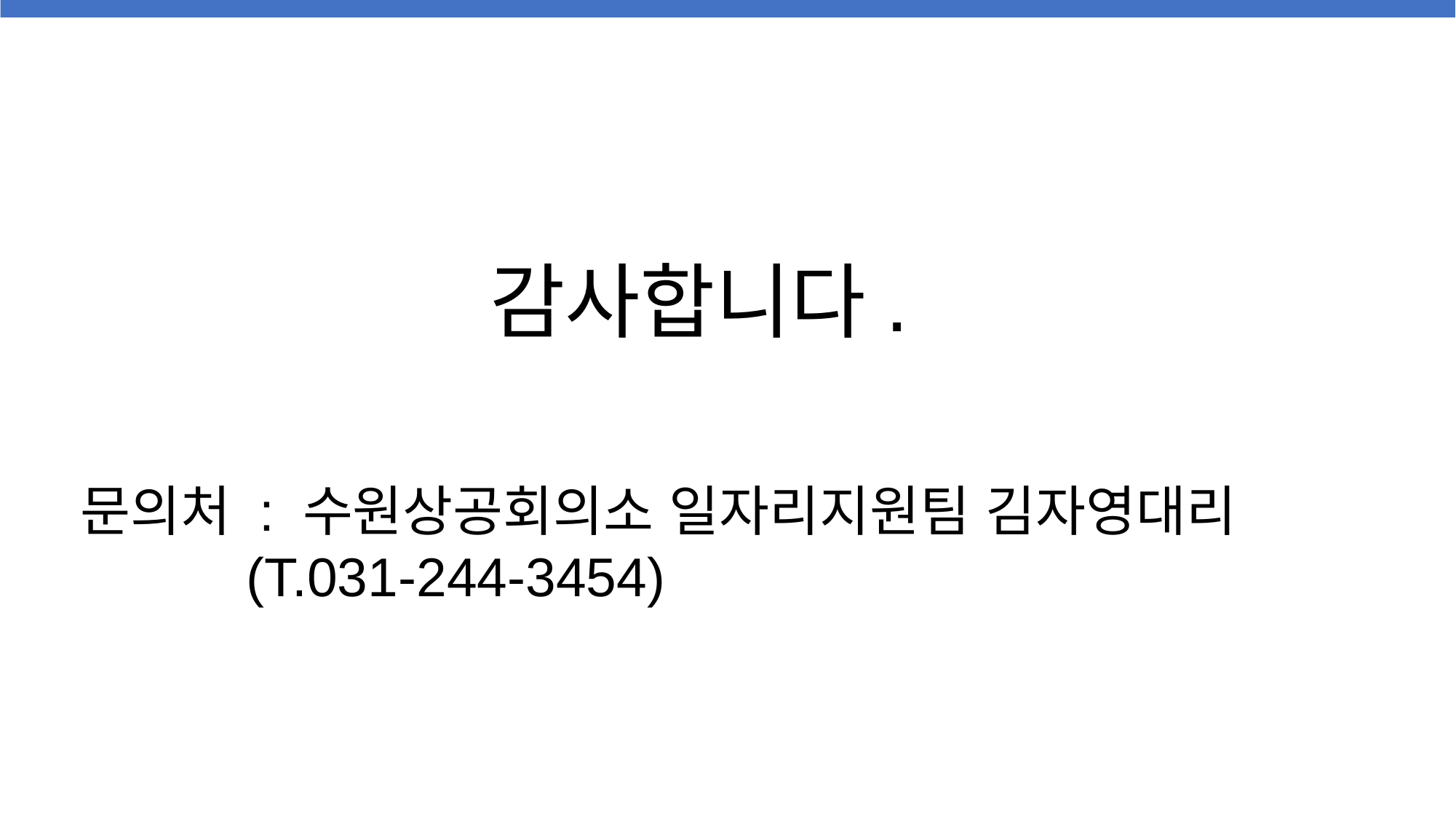

감사합니다.
문의처 : 수원상공회의소 일자리지원팀 김자영대리
           (T.031-244-3454)